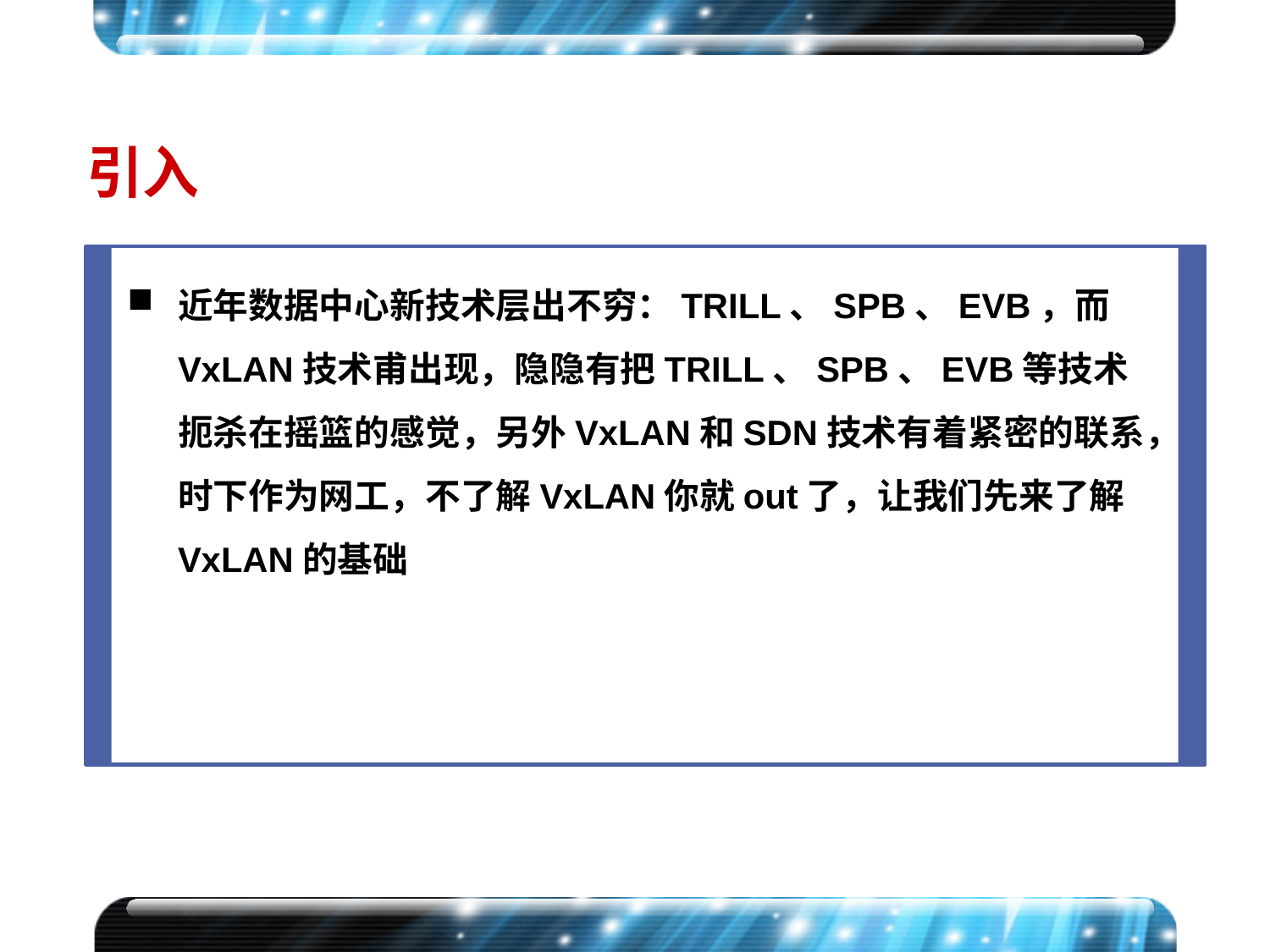

引入

近年数据中心新技术层出不穷：TRILL、SPB、EVB，而VxLAN技术甫出现，隐隐有把TRILL、SPB、EVB等技术扼杀在摇篮的感觉，另外VxLAN和SDN技术有着紧密的联系，时下作为网工，不了解VxLAN你就out了，让我们先来了解VxLAN的基础